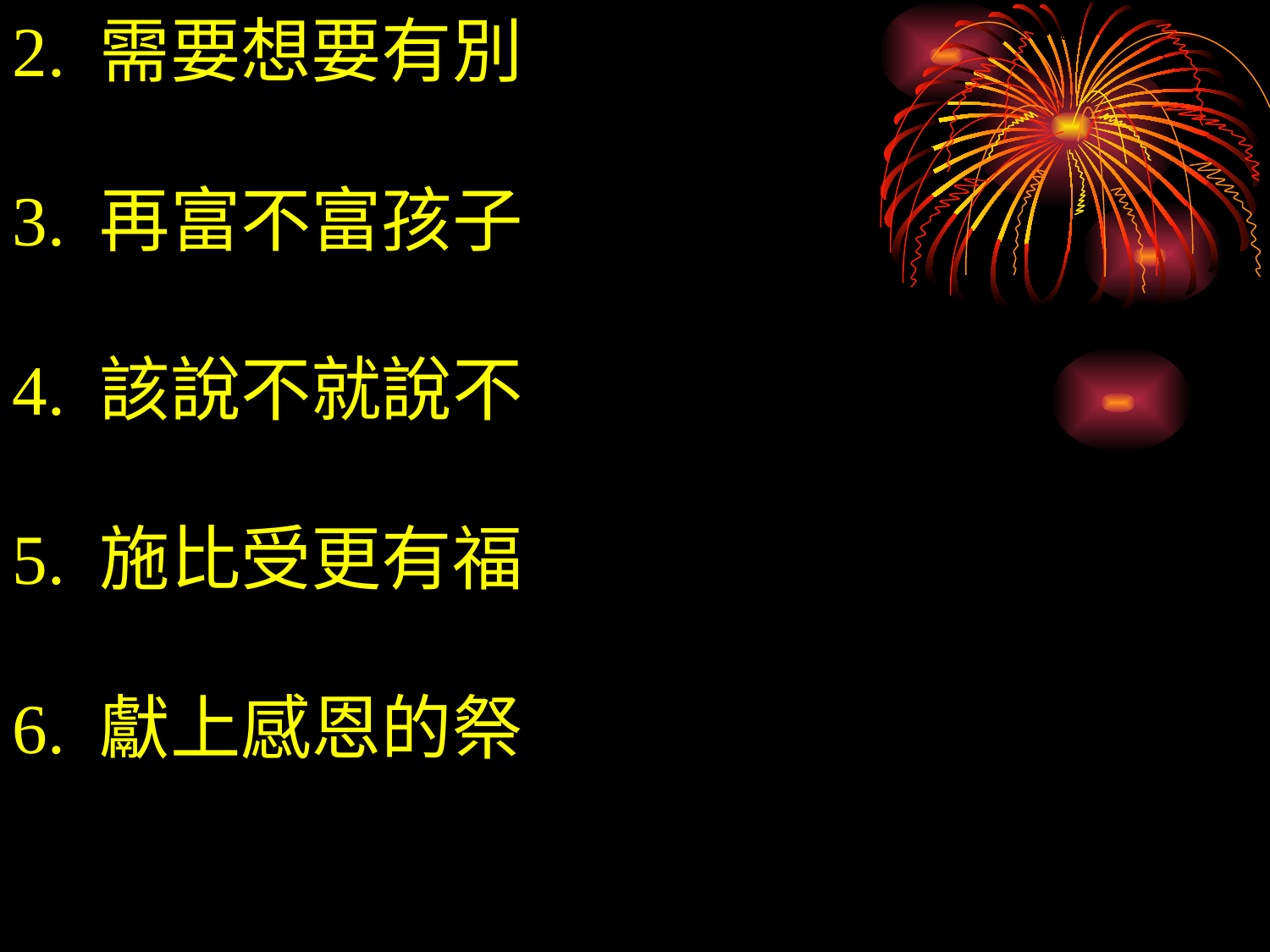

2. 需要想要有別

3. 再富不富孩子

4. 該說不就說不

5. 施比受更有福

6. 獻上感恩的祭